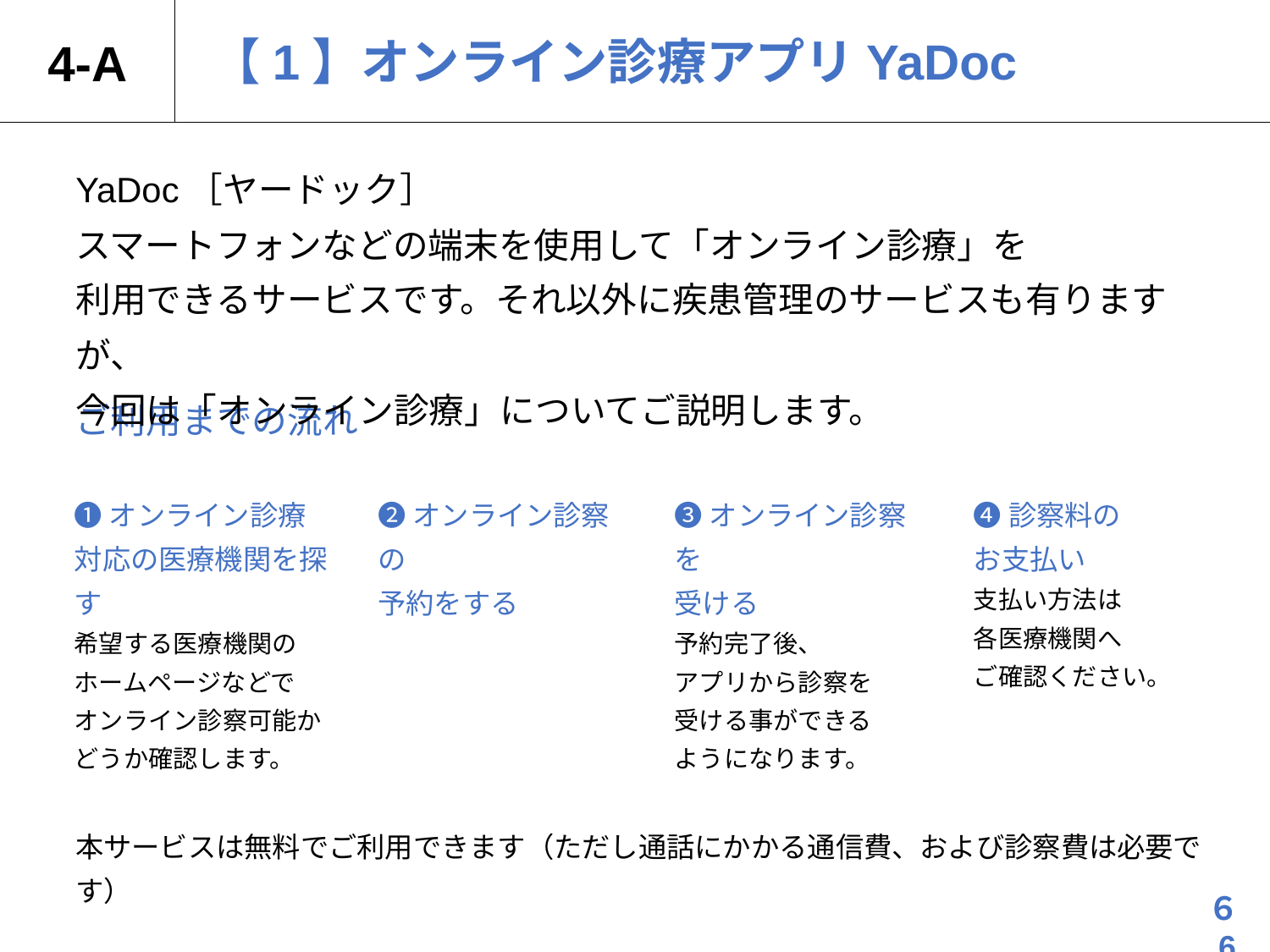

# 4-A
【1】オンライン診療アプリYaDoc
YaDoc［ヤードック］
スマートフォンなどの端末を使用して「オンライン診療」を
利用できるサービスです。それ以外に疾患管理のサービスも有りますが、
今回は「オンライン診療」についてご説明します。
ご利用までの流れ
❶オンライン診療対応の医療機関を探す
希望する医療機関のホームページなどで
オンライン診察可能かどうか確認します。
❷オンライン診察の
予約をする
❸オンライン診察を
受ける
予約完了後、
アプリから診察を
受ける事ができる
ようになります。
❹診察料の
お支払い
支払い方法は
各医療機関へ
ご確認ください。
本サービスは無料でご利用できます（ただし通話にかかる通信費、および診察費は必要です）
６6